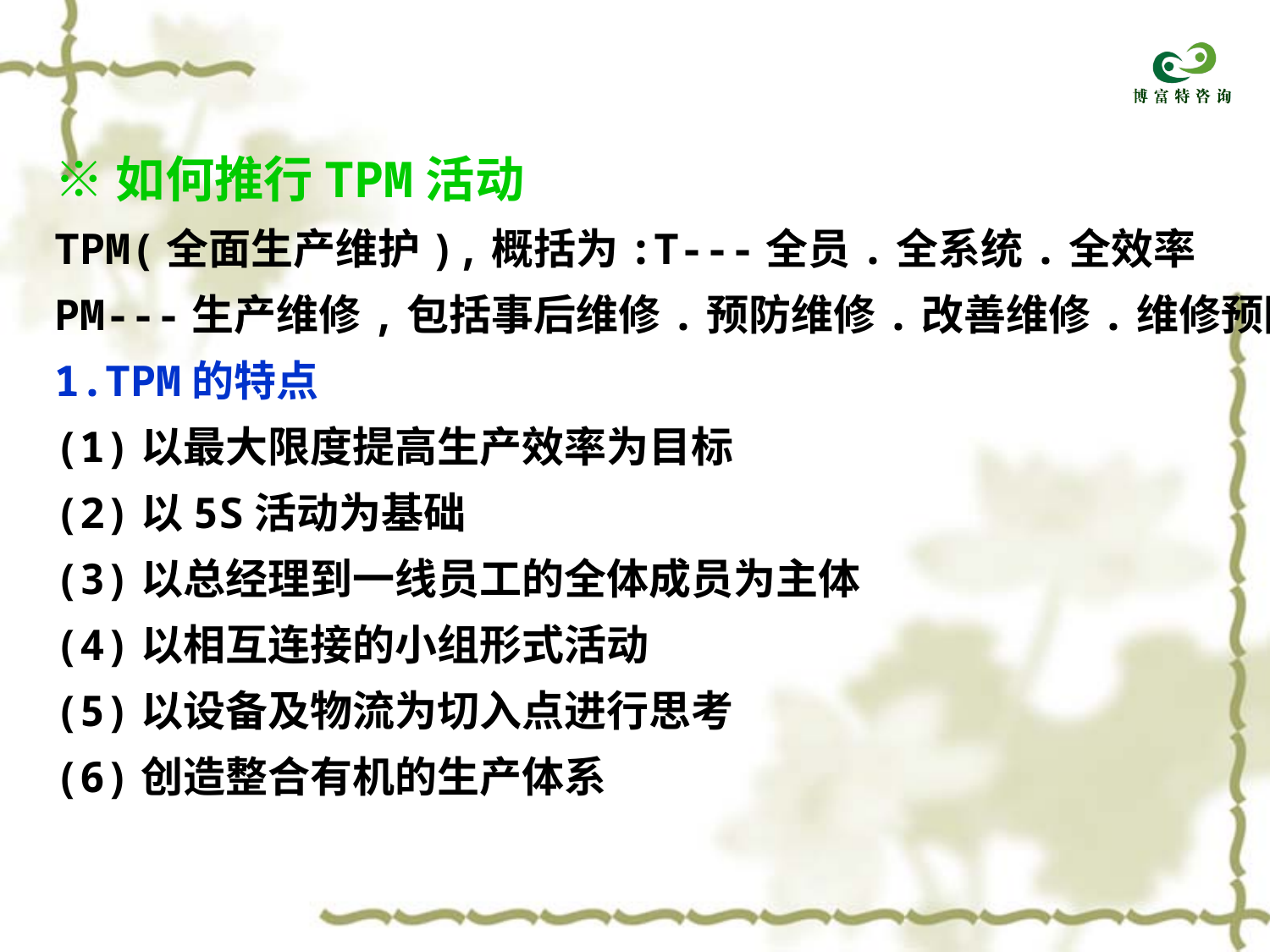

※如何推行TPM活动
TPM(全面生产维护),概括为:T---全员.全系统.全效率
PM---生产维修,包括事后维修.预防维修.改善维修.维修预防。
1.TPM的特点
(1)以最大限度提高生产效率为目标
(2)以5S活动为基础
(3)以总经理到一线员工的全体成员为主体
(4)以相互连接的小组形式活动
(5)以设备及物流为切入点进行思考
(6)创造整合有机的生产体系